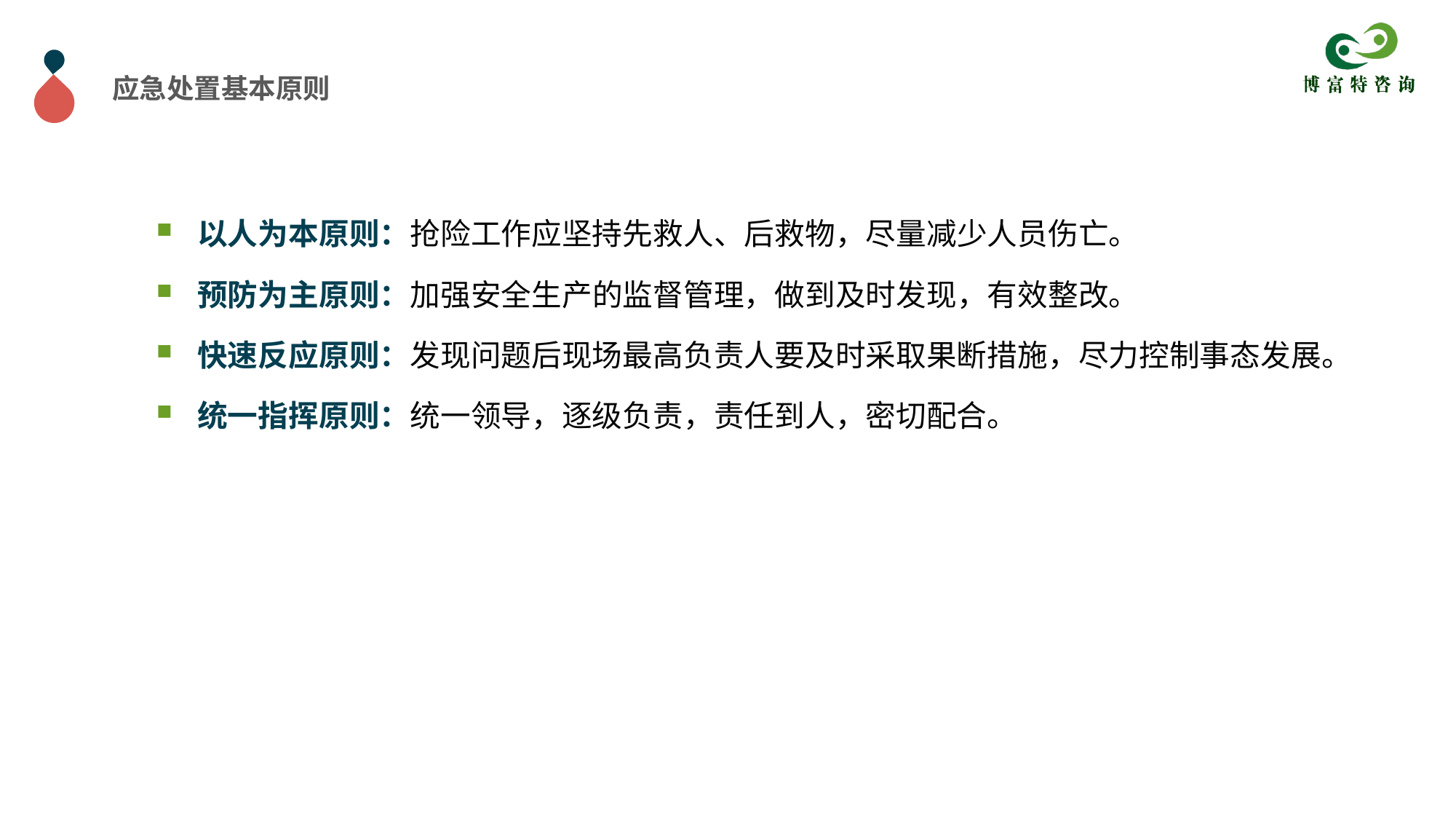

应急处置基本原则
以人为本原则：抢险工作应坚持先救人、后救物，尽量减少人员伤亡。
预防为主原则：加强安全生产的监督管理，做到及时发现，有效整改。
快速反应原则：发现问题后现场最高负责人要及时采取果断措施，尽力控制事态发展。
统一指挥原则：统一领导，逐级负责，责任到人，密切配合。